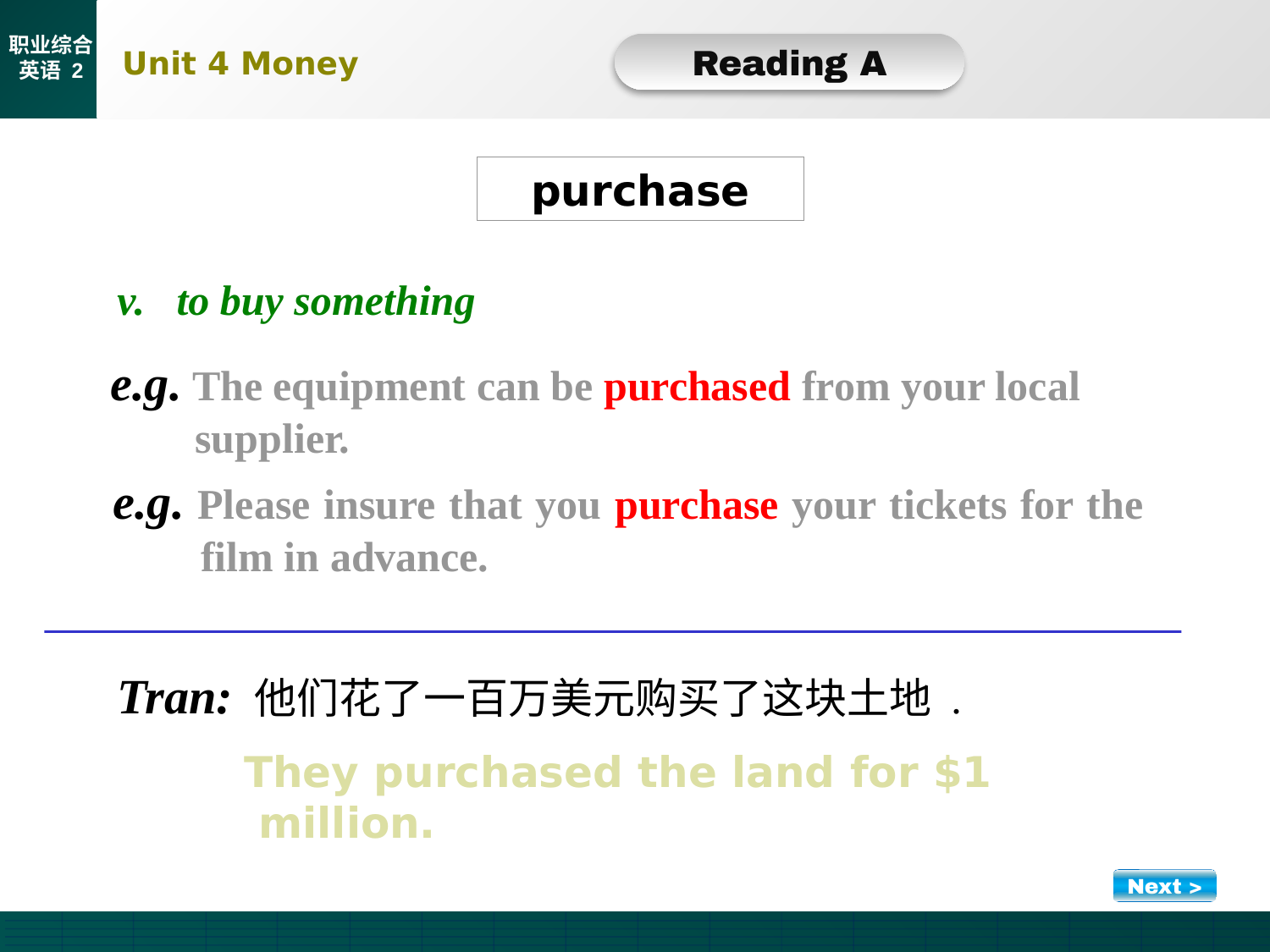

Reading A
purchase
v.   to buy something
e.g. The equipment can be purchased from your local
        supplier.
e.g. Please insure that you purchase your tickets for the film in advance.

Tran: 他们花了一百万美元购买了这块土地 .
             They purchased the land for $1
           million.
Next >